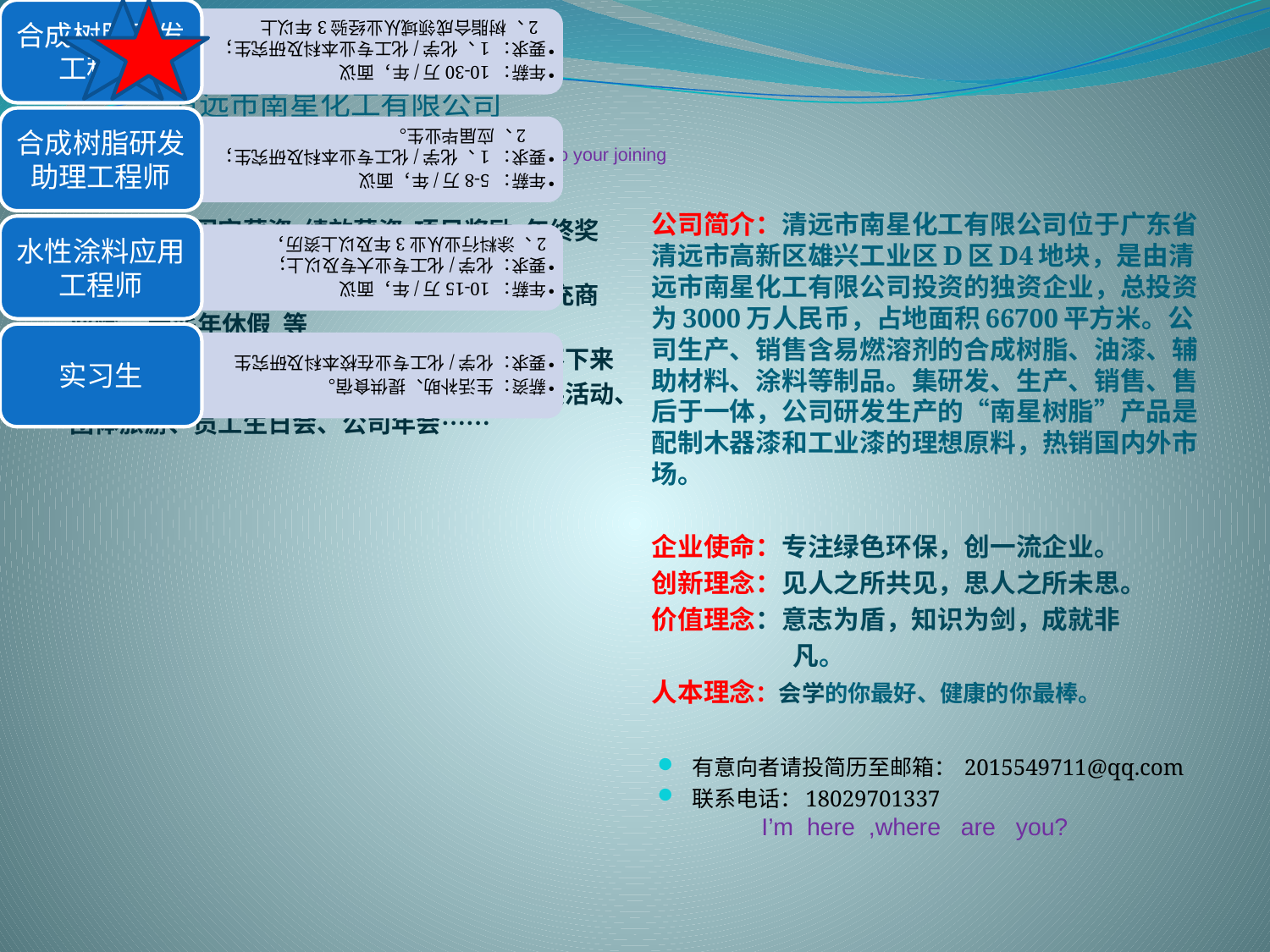

# 清远市南星化工有限公司 2017年校园招聘简章--Looking forward to your joining
薪资与福利
薪酬构成：固定薪资  绩效薪资  项目奖励  年终奖励
福利构成：五险一金  提供食宿  年度体检  补充商业险     带薪年休假  等
加入南星，丰富多彩的主题文化活动根本停不下来
各类运动项目、文艺节目联赛、员工户外拓展活动、团体旅游、员工生日会、公司年会……

公司简介：清远市南星化工有限公司位于广东省清远市高新区雄兴工业区D区D4地块，是由清远市南星化工有限公司投资的独资企业，总投资为3000万人民币，占地面积66700平方米。公司生产、销售含易燃溶剂的合成树脂、油漆、辅助材料、涂料等制品。集研发、生产、销售、售后于一体，公司研发生产的“南星树脂”产品是配制木器漆和工业漆的理想原料，热销国内外市场。

企业使命：专注绿色环保，创一流企业。
创新理念：见人之所共见，思人之所未思。
价值理念：意志为盾，知识为剑，成就非
                       凡。
人本理念：会学的你最好、健康的你最棒。

年薪：10-30万/年，面议
要求：1、化学/化工专业本科及研究生；    2、树脂合成领域从业经验3年以上
合成树脂研发工程师
年薪：5-8万/年，面议
要求：1、化学/化工专业本科及研究生；       2、应届毕业生。
合成树脂研发助理工程师
年薪：10-15万/年，面议
要求：化学/化工专业大专及以上；             2、涂料行业从业3年及以上资历，
水性涂料应用工程师
薪资：生活补助、提供食宿。
要求：化学/化工专业在校本科及研究生
实习生
有意向者请投简历至邮箱： 2015549711@qq.com
联系电话：18029701337                                                         I’m  here  ,where   are   you?